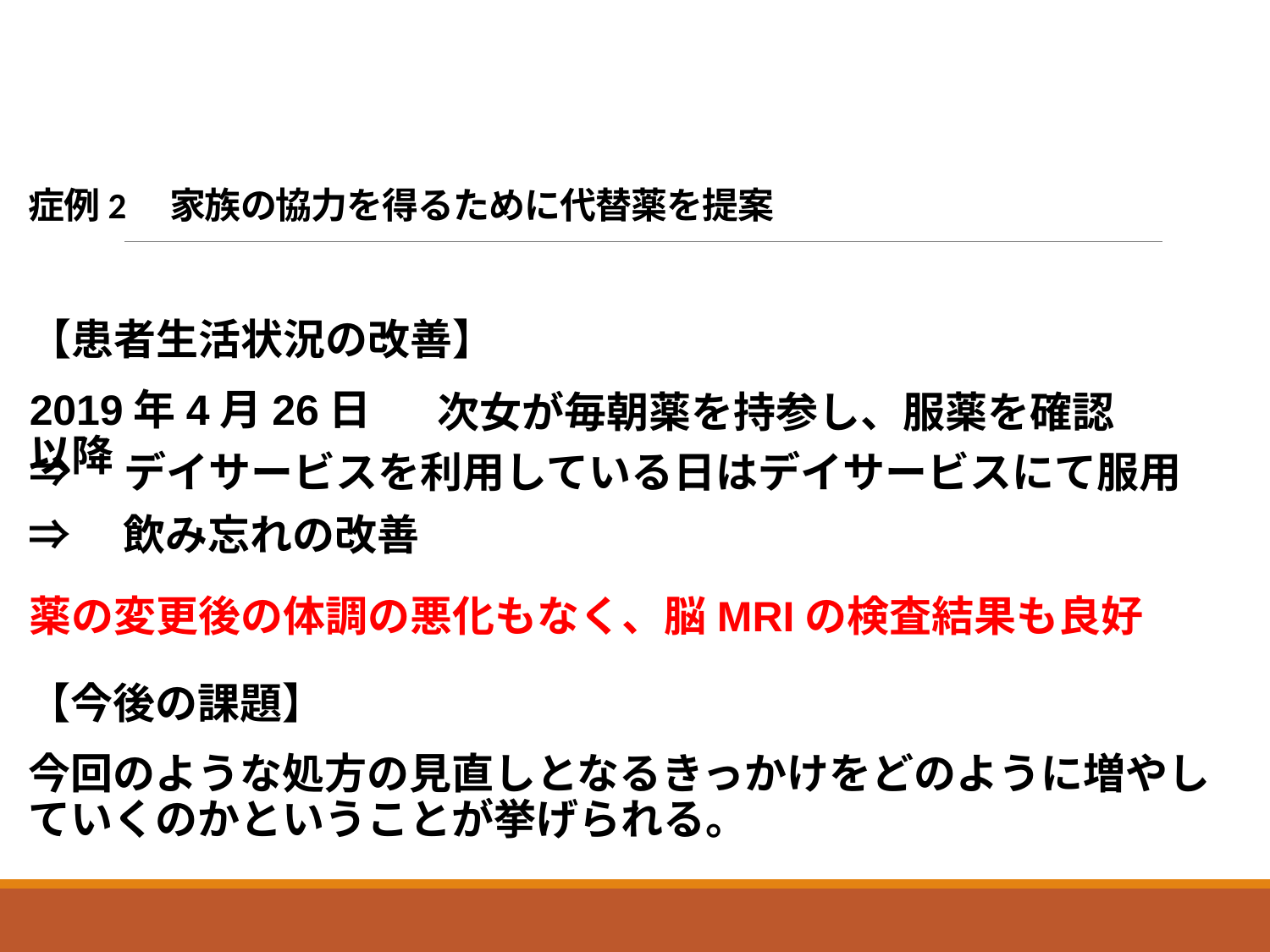

# 症例2　家族の協力を得るために代替薬を提案
【患者生活状況の改善】

2019年4月26日以降
次女が毎朝薬を持参し、服薬を確認
⇒　デイサービスを利用している日はデイサービスにて服用

⇒　飲み忘れの改善
薬の変更後の体調の悪化もなく、脳MRIの検査結果も良好

【今後の課題】
今回のような処方の見直しとなるきっかけをどのように増やしていくのかということが挙げられる。